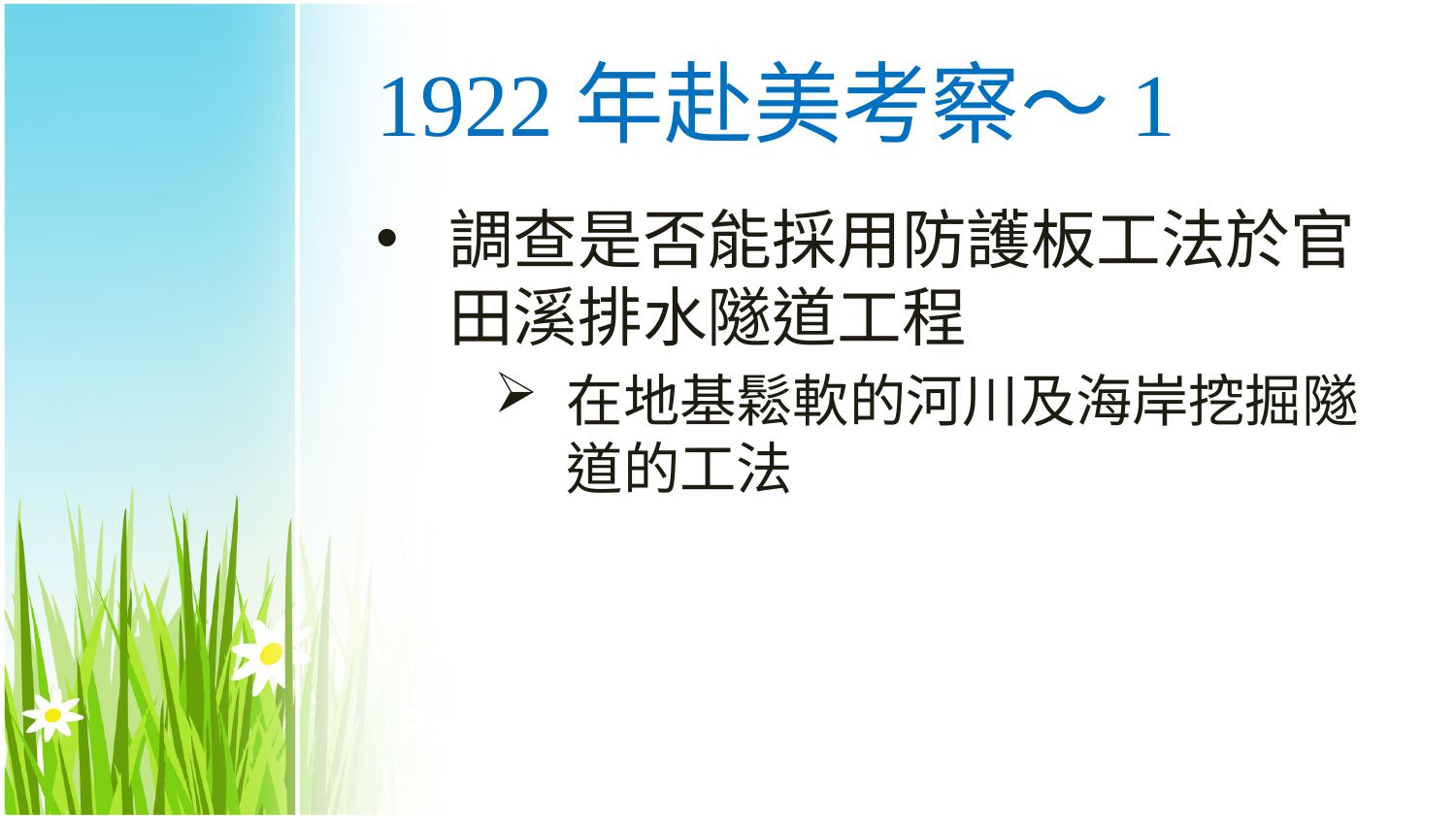

# 1922年赴美考察～1
調查是否能採用防護板工法於官田溪排水隧道工程
在地基鬆軟的河川及海岸挖掘隧道的工法